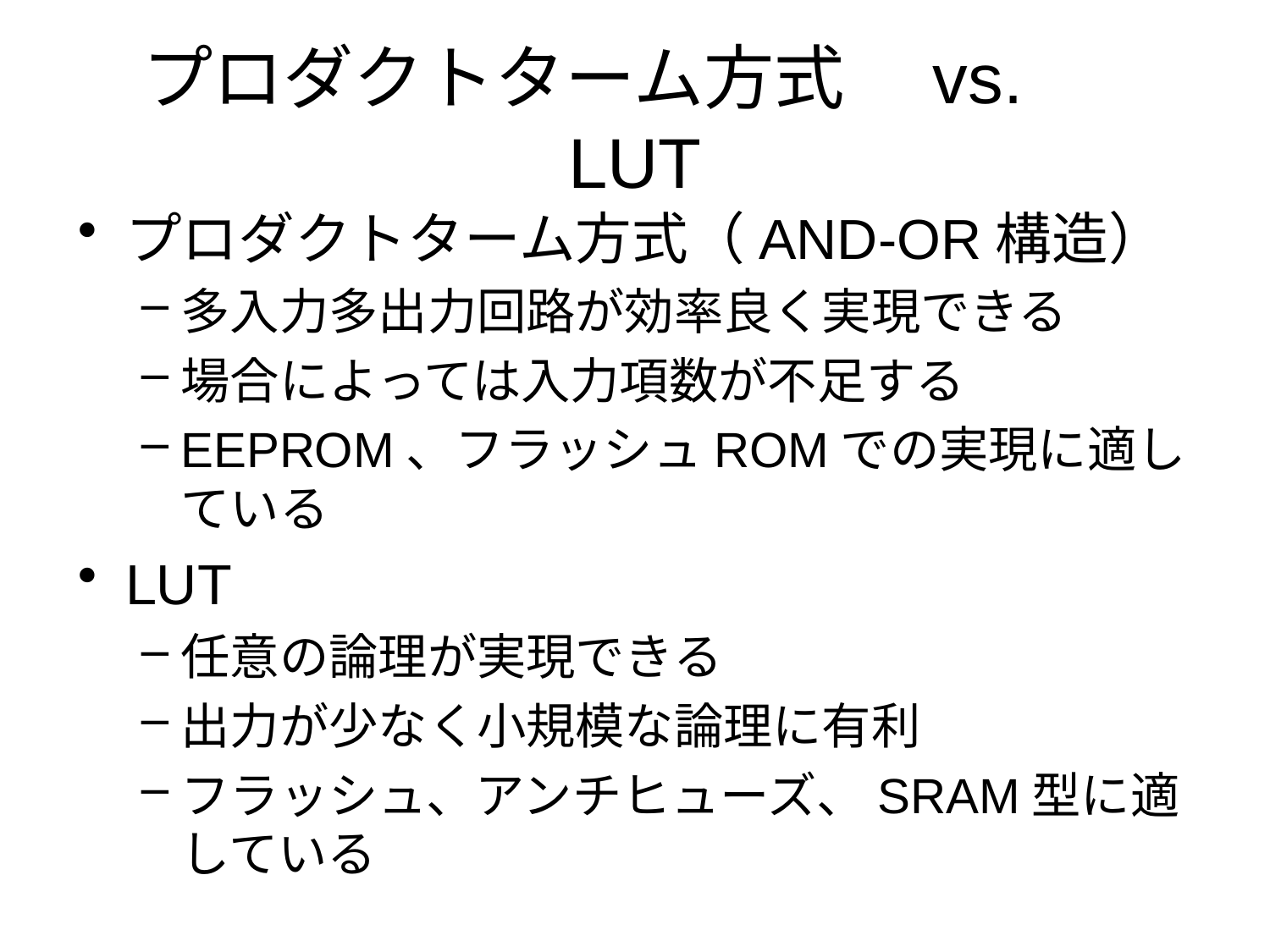

# プロダクトターム方式　vs.　LUT
プロダクトターム方式（AND-OR構造）
多入力多出力回路が効率良く実現できる
場合によっては入力項数が不足する
EEPROM、フラッシュROMでの実現に適している
LUT
任意の論理が実現できる
出力が少なく小規模な論理に有利
フラッシュ、アンチヒューズ、SRAM型に適している